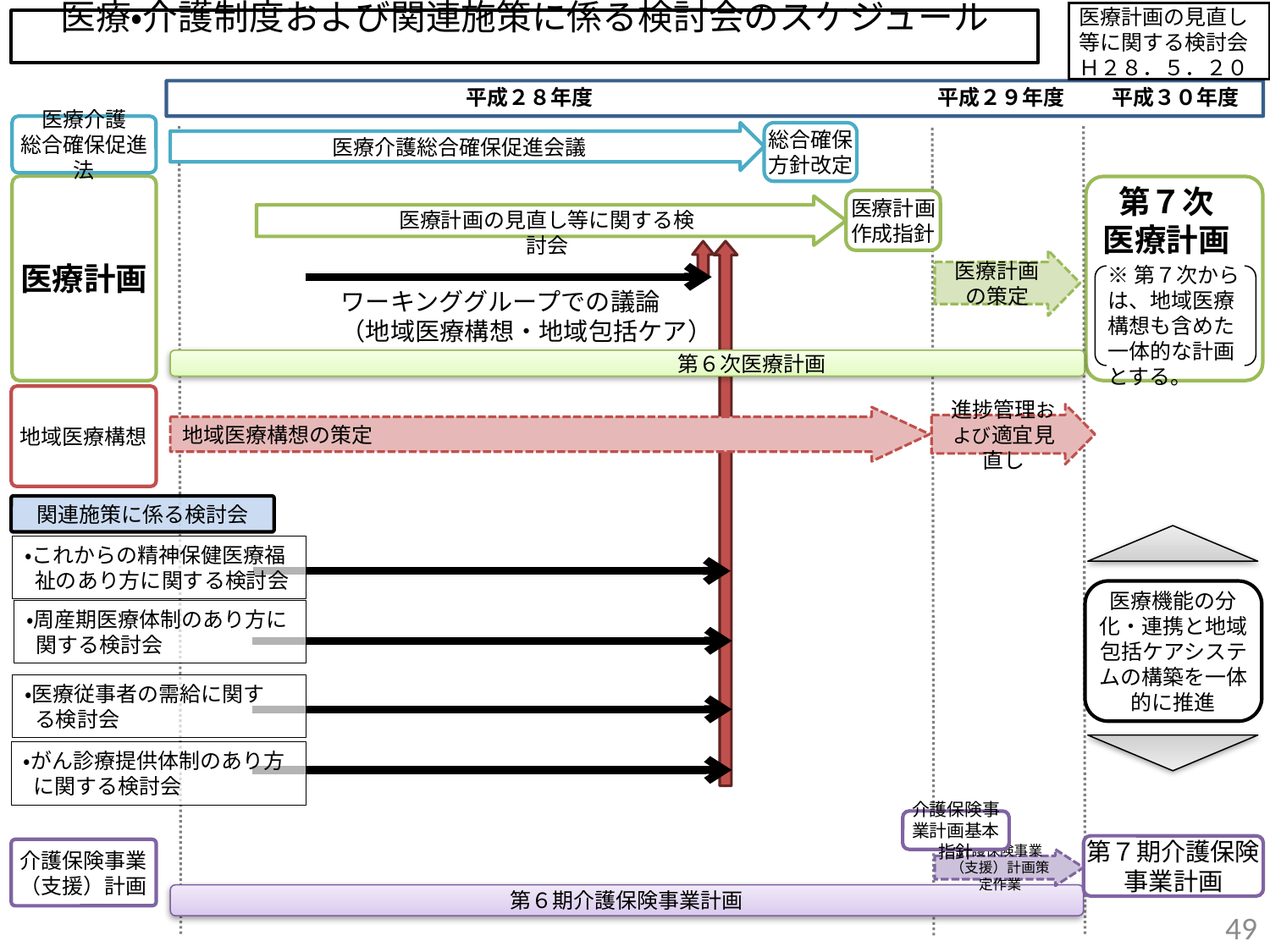

医療計画の見直し等に関する検討会
Ｈ２８．５．２０

　医療・介護制度および関連施策に係る検討会のスケジュール
（別紙）
平成２８年度
平成２９年度
平成３０年度

医療介護
総合確保促進法
総合確保
方針改定
医療介護総合確保促進会議
医療計画
第７次
医療計画

医療計画
作成指針

医療計画の見直し等に関する検討会

医療計画の策定
※第７次からは、地域医療構想も含めた一体的な計画とする。

ワーキンググループでの議論
（地域医療構想・地域包括ケア）
　　　　　　　　                 第６次医療計画
地域医療構想
進捗管理および適宜見直し
地域医療構想の策定
関連施策に係る検討会

・これからの精神保健医療福
 祉のあり方に関する検討会
医療機能の分化・連携と地域包括ケアシステムの構築を一体的に推進
・周産期医療体制のあり方に
 関する検討会
・医療従事者の需給に関す
 る検討会

・がん診療提供体制のあり方
 に関する検討会
介護保険事業計画基本指針
第７期介護保険
事業計画
介護保険事業
（支援）計画
介護保険事業（支援）計画策定作業
第６期介護保険事業計画
49